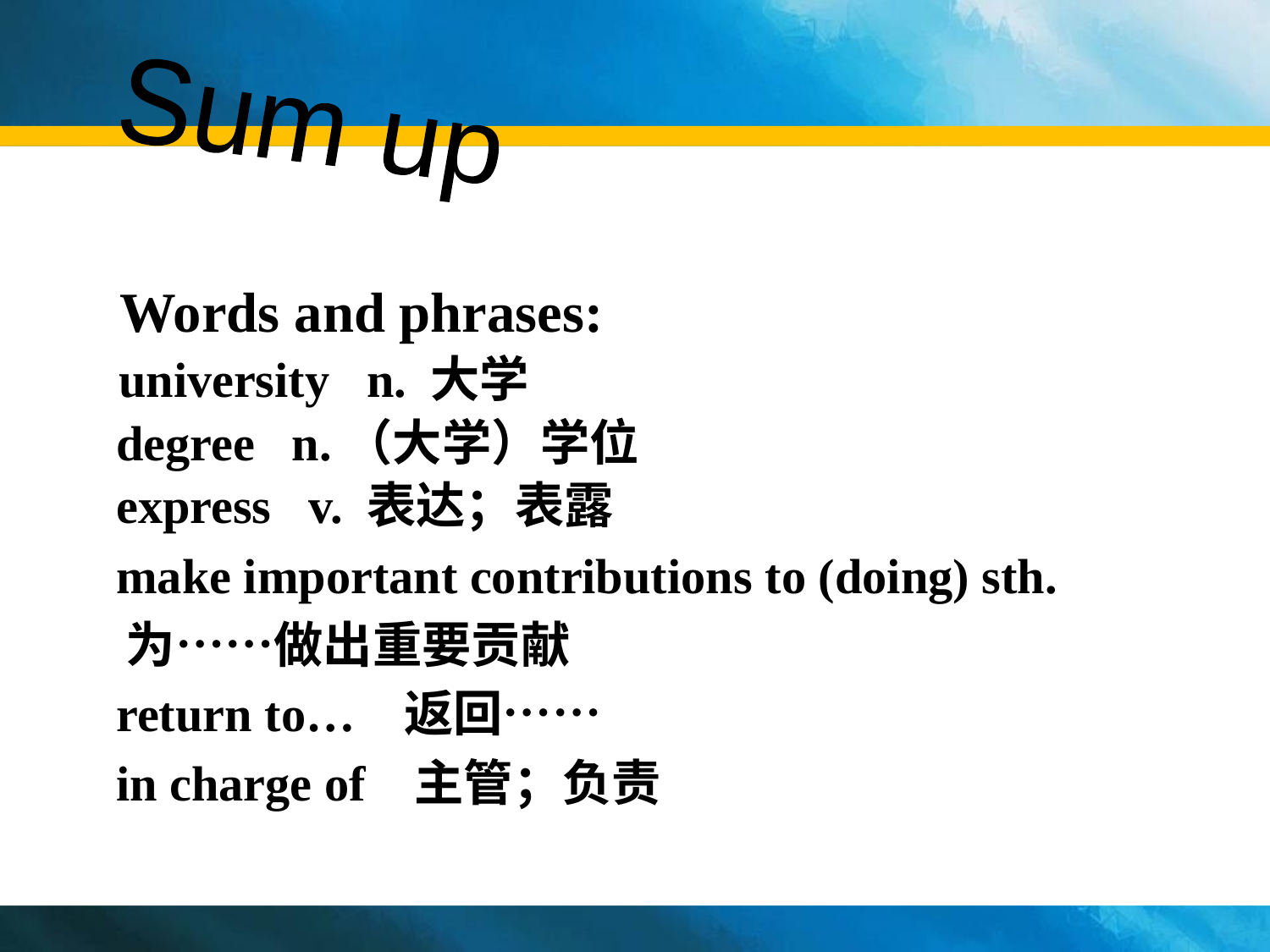

Sum up
  Words and phrases:
   university   n. 大学
  degree   n.（大学）学位
  express   v. 表达；表露
  make important contributions to (doing) sth.
  为……做出重要贡献
  return to…   返回……
  in charge of   主管；负责